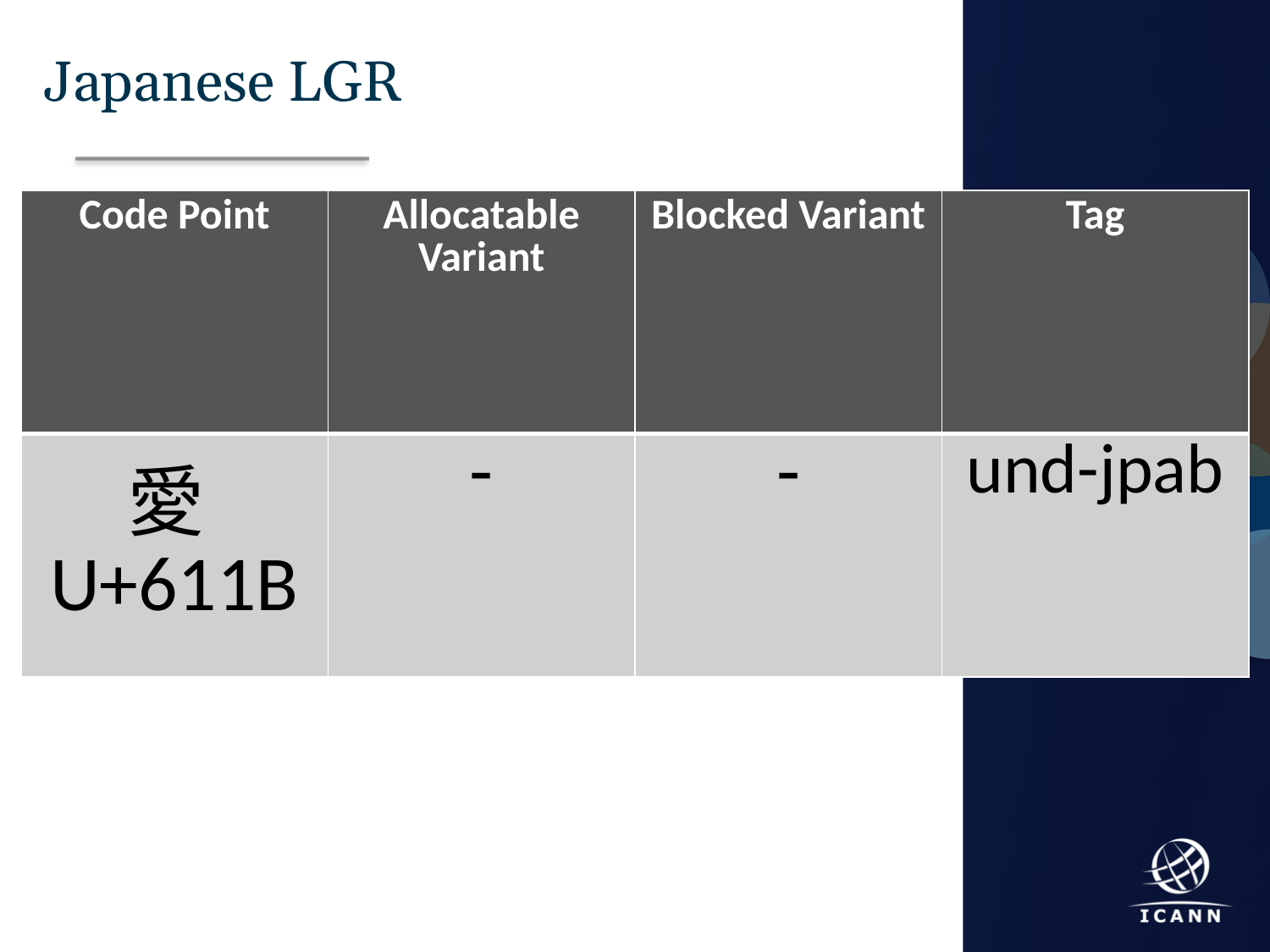

Japanese LGR
| Code Point | Allocatable Variant | Blocked Variant | Tag |
| --- | --- | --- | --- |
| 愛 U+611B | - | - | und-jpab |